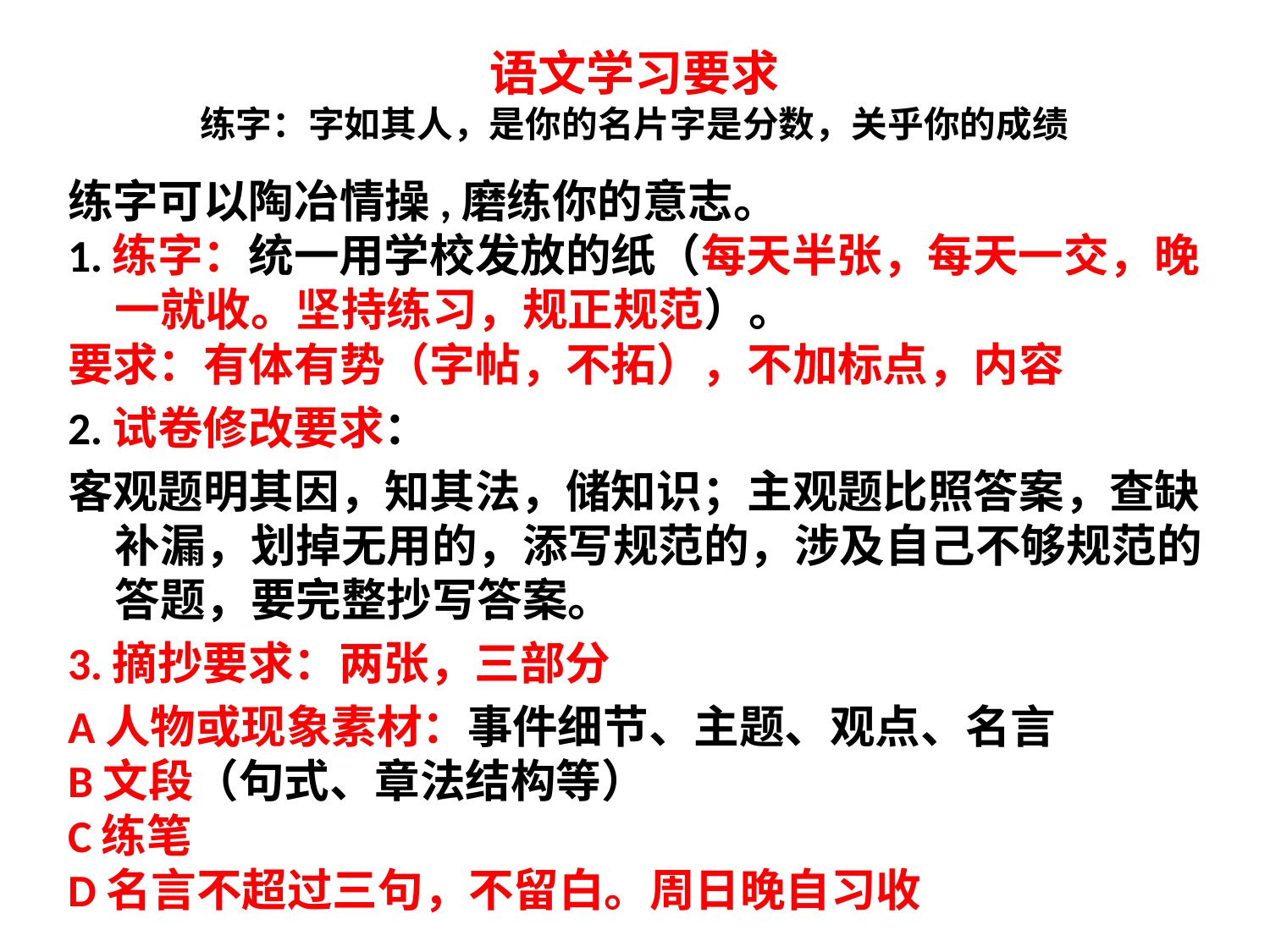

语文学习要求
练字：字如其人，是你的名片字是分数，关乎你的成绩
练字可以陶冶情操,磨练你的意志。
1.练字：统一用学校发放的纸（每天半张，每天一交，晚一就收。坚持练习，规正规范）。
要求：有体有势（字帖，不拓），不加标点，内容
2.试卷修改要求：
客观题明其因，知其法，储知识；主观题比照答案，查缺补漏，划掉无用的，添写规范的，涉及自己不够规范的答题，要完整抄写答案。
3.摘抄要求：两张，三部分
A人物或现象素材：事件细节、主题、观点、名言
B文段（句式、章法结构等）
C练笔
D名言不超过三句，不留白。周日晚自习收